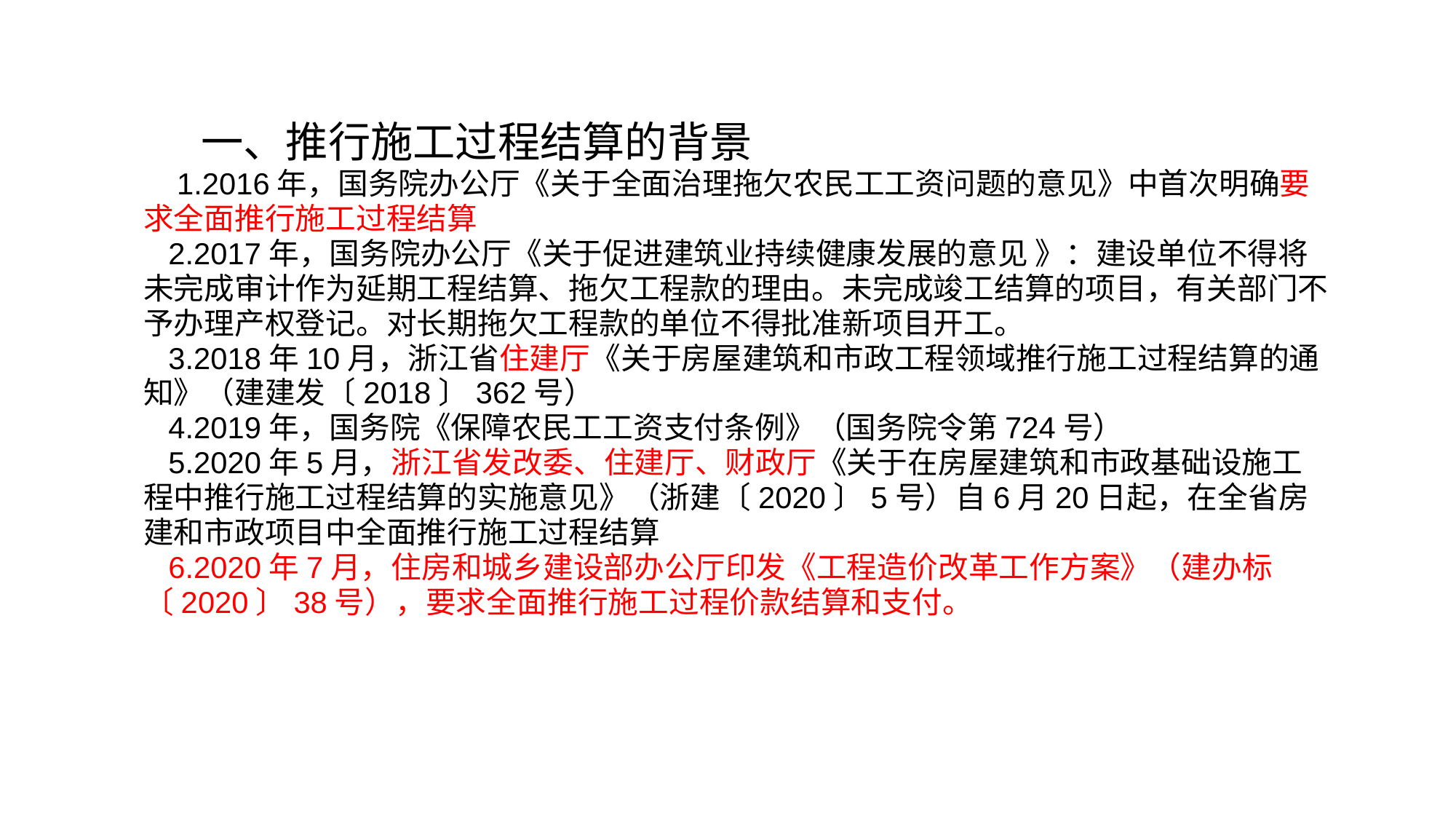

一、推行施工过程结算的背景
    1.2016年，国务院办公厅《关于全面治理拖欠农民工工资问题的意见》中首次明确要求全面推行施工过程结算
   2.2017年，国务院办公厅《关于促进建筑业持续健康发展的意见 》：建设单位不得将未完成审计作为延期工程结算、拖欠工程款的理由。未完成竣工结算的项目，有关部门不予办理产权登记。对长期拖欠工程款的单位不得批准新项目开工。
   3.2018年10月，浙江省住建厅《关于房屋建筑和市政工程领域推行施工过程结算的通知》（建建发〔2018〕362号）
   4.2019年，国务院《保障农民工工资支付条例》（国务院令第724号）
   5.2020年5月，浙江省发改委、住建厅、财政厅《关于在房屋建筑和市政基础设施工程中推行施工过程结算的实施意见》（浙建〔2020〕5号）自6月20日起，在全省房建和市政项目中全面推行施工过程结算
   6.2020年7月，住房和城乡建设部办公厅印发《工程造价改革工作方案》（建办标〔2020〕38号），要求全面推行施工过程价款结算和支付。